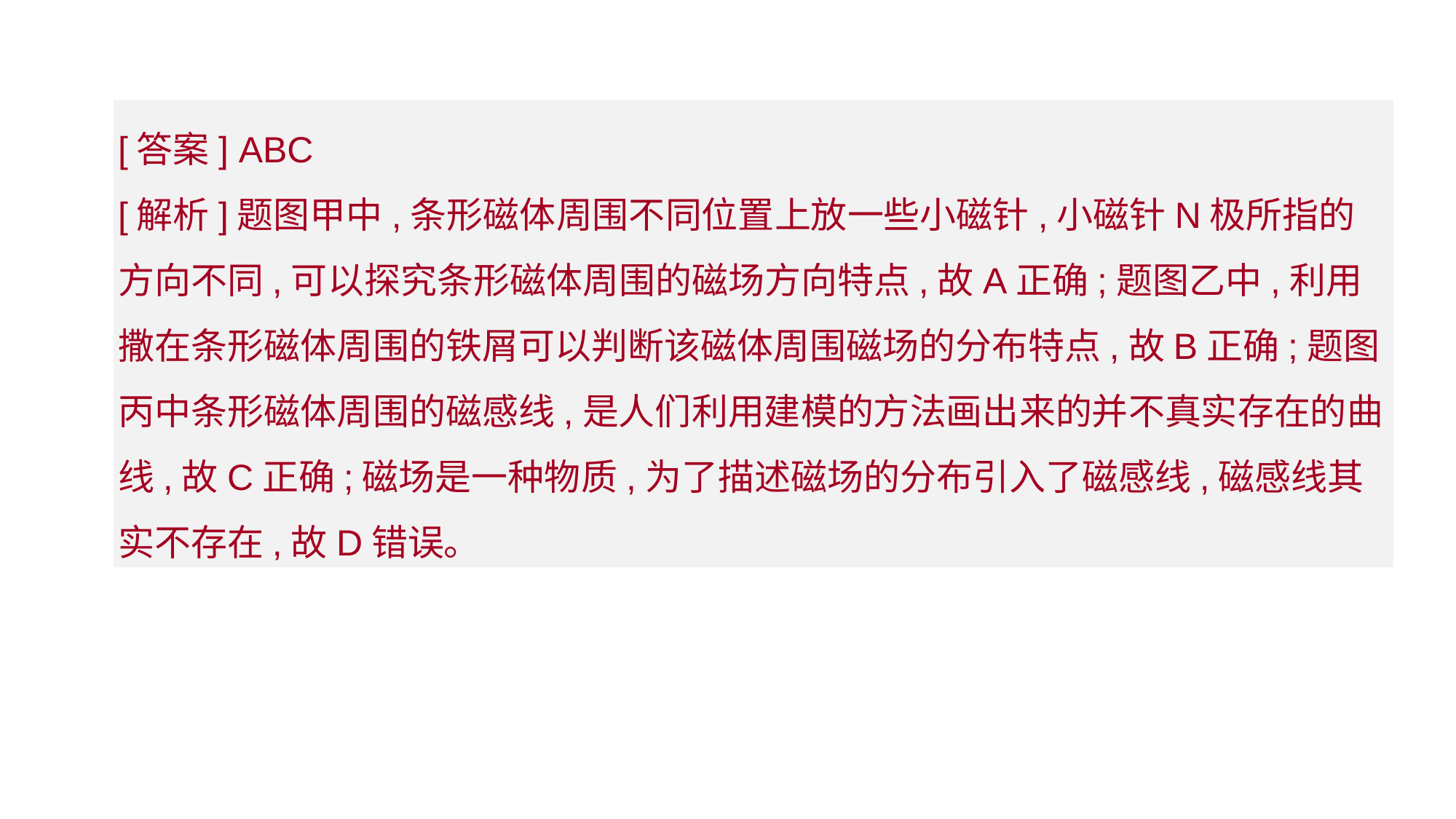

[答案] ABC
[解析]题图甲中,条形磁体周围不同位置上放一些小磁针,小磁针N极所指的方向不同,可以探究条形磁体周围的磁场方向特点,故A正确;题图乙中,利用撒在条形磁体周围的铁屑可以判断该磁体周围磁场的分布特点,故B正确;题图丙中条形磁体周围的磁感线,是人们利用建模的方法画出来的并不真实存在的曲线,故C正确;磁场是一种物质,为了描述磁场的分布引入了磁感线,磁感线其实不存在,故D错误。